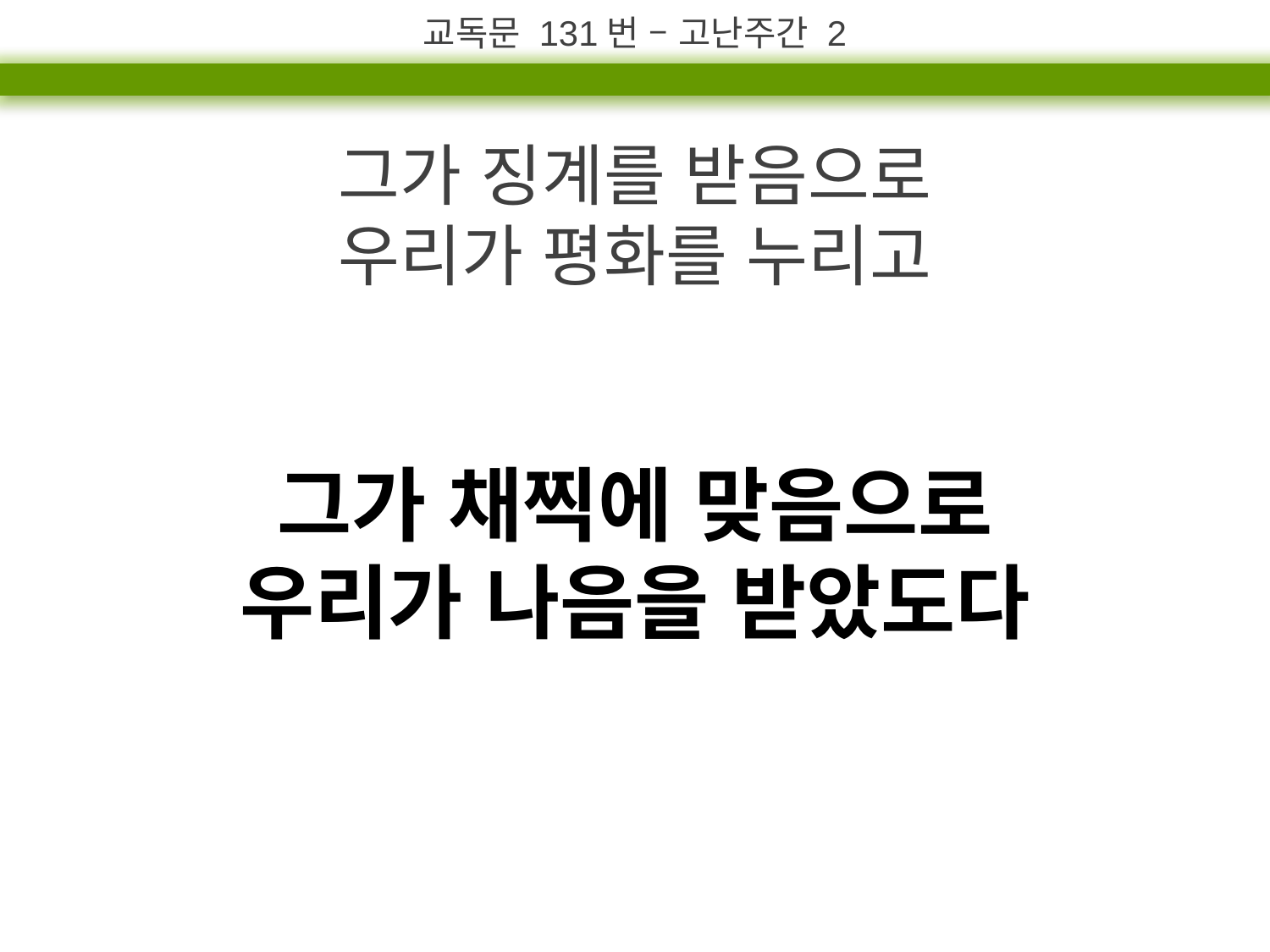

교독문 131번 – 고난주간 2

그가 징계를 받음으로
우리가 평화를 누리고
그가 채찍에 맞음으로
우리가 나음을 받았도다